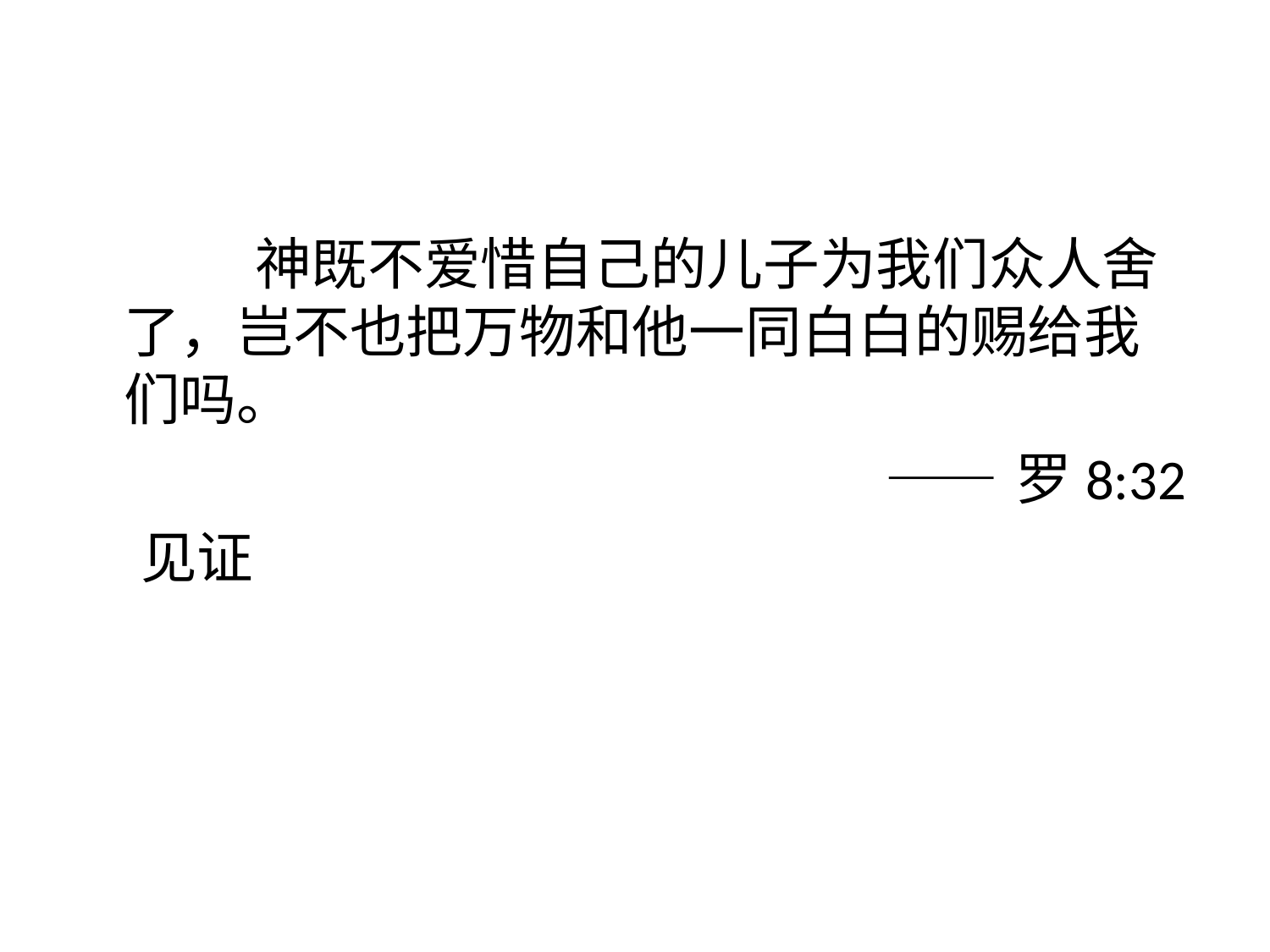

神既不爱惜自己的儿子为我们众人舍了，岂不也把万物和他一同白白的赐给我们吗。
                                                                ——罗8:32
    见证